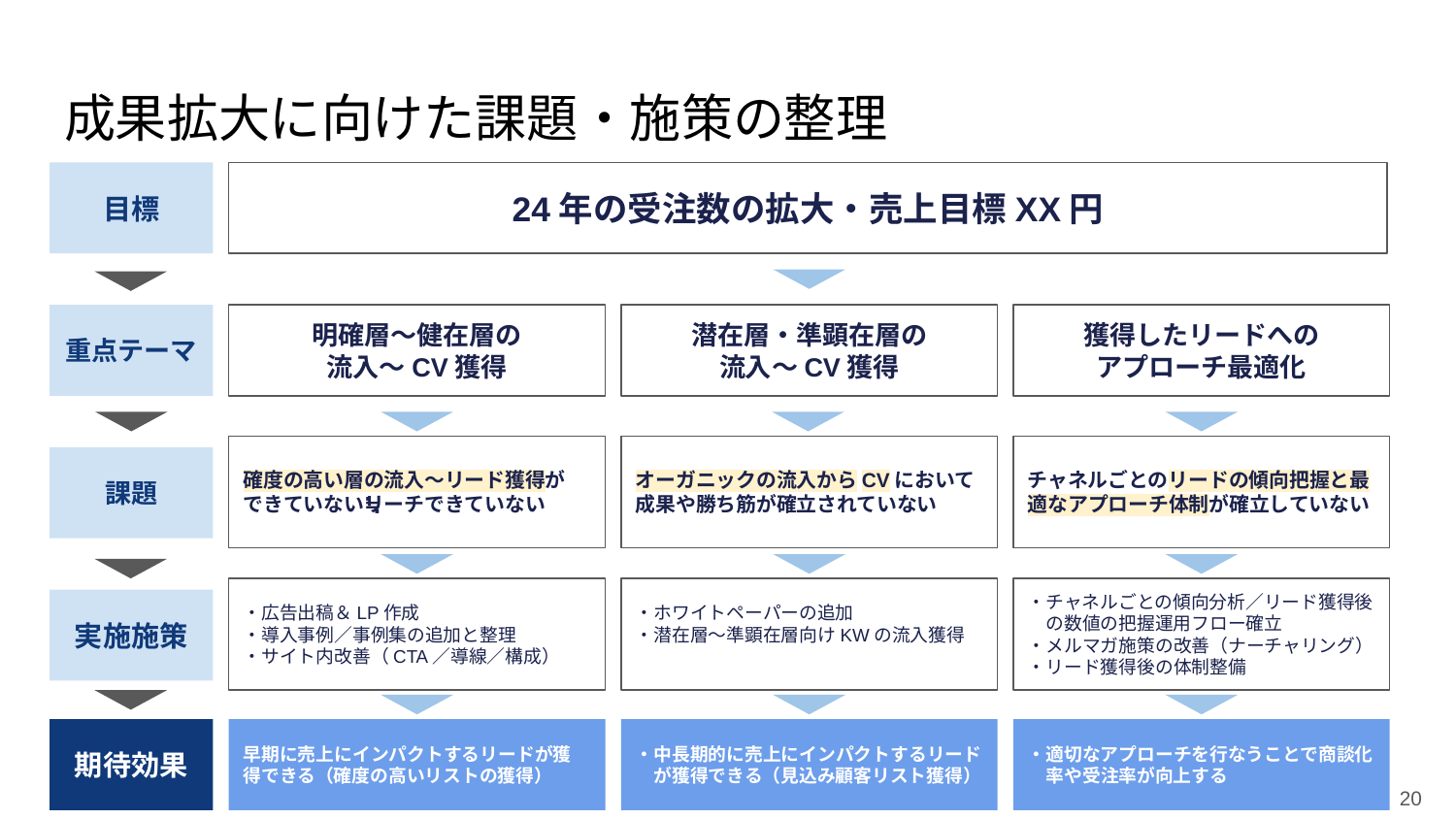

# 成果拡大に向けた課題・施策の整理
目標
24年の受注数の拡大・売上目標XX円

重点テーマ
明確層〜健在層の
流入〜CV獲得
潜在層・準顕在層の
流入〜CV獲得
獲得したリードへの
アプローチ最適化

確度の高い層の流入〜リード獲得が
できていない≒リーチできていない
オーガニックの流入からCVにおいて成果や勝ち筋が確立されていない
チャネルごとのリードの傾向把握と最適なアプローチ体制が確立していない
課題

・チャネルごとの傾向分析／リード獲得後　の数値の把握運用フロー確立
・メルマガ施策の改善（ナーチャリング）
・リード獲得後の体制整備
・広告出稿＆LP作成
・導入事例／事例集の追加と整理
・サイト内改善（CTA／導線／構成）
・ホワイトペーパーの追加
・潜在層〜準顕在層向けKWの流入獲得

実施施策

期待効果
早期に売上にインパクトするリードが獲　得できる（確度の高いリストの獲得）
・中長期的に売上にインパクトするリード
　が獲得できる（見込み顧客リスト獲得）
・適切なアプローチを行なうことで商談化
　率や受注率が向上する
20